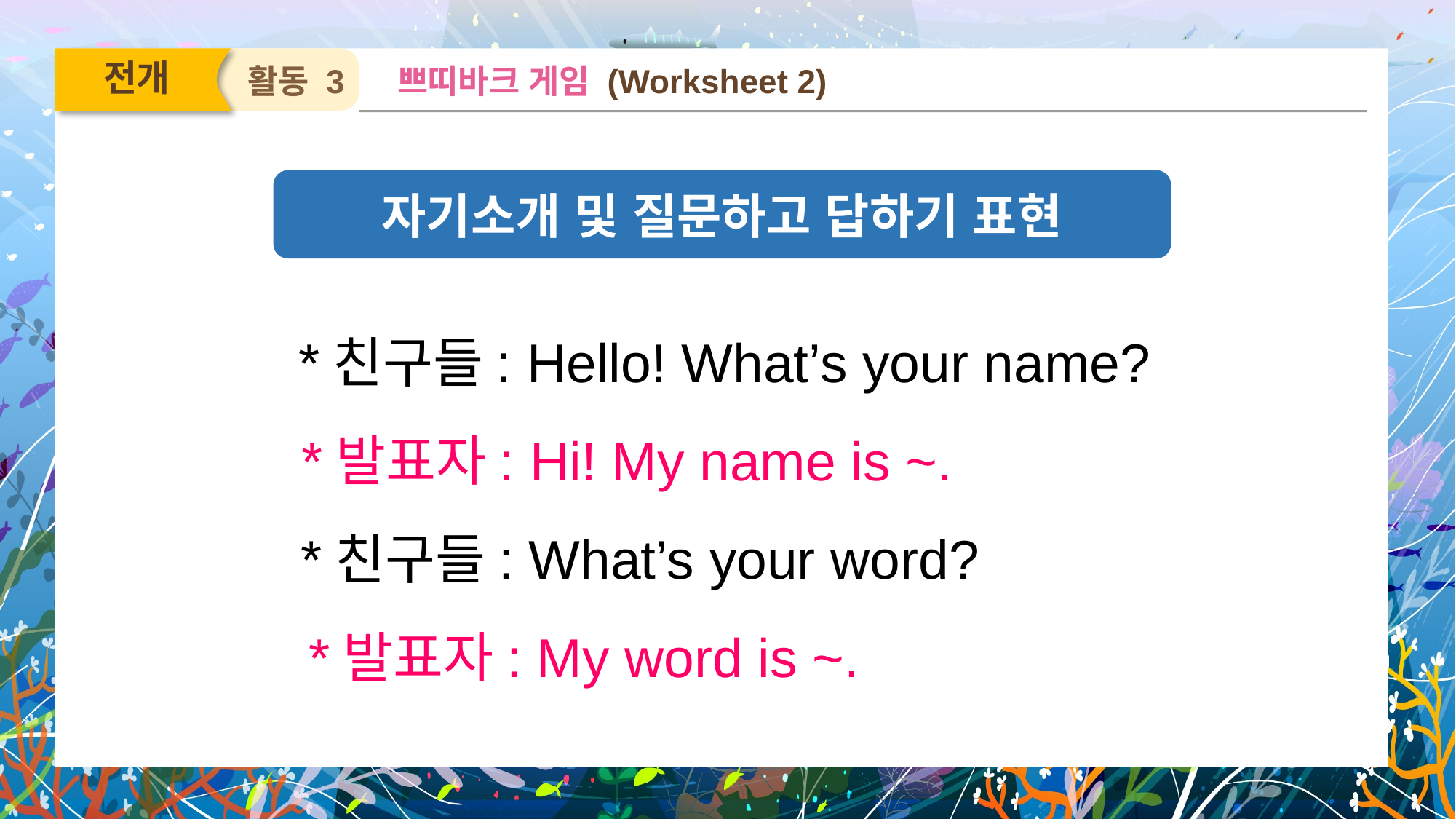

전개
활동 3
쁘띠바크 게임 (Worksheet 2)
자기소개 및 질문하고 답하기 표현
*친구들: Hello! What’s your name?
*발표자: Hi! My name is ~.
*친구들: What’s your word?
*발표자: My word is ~.